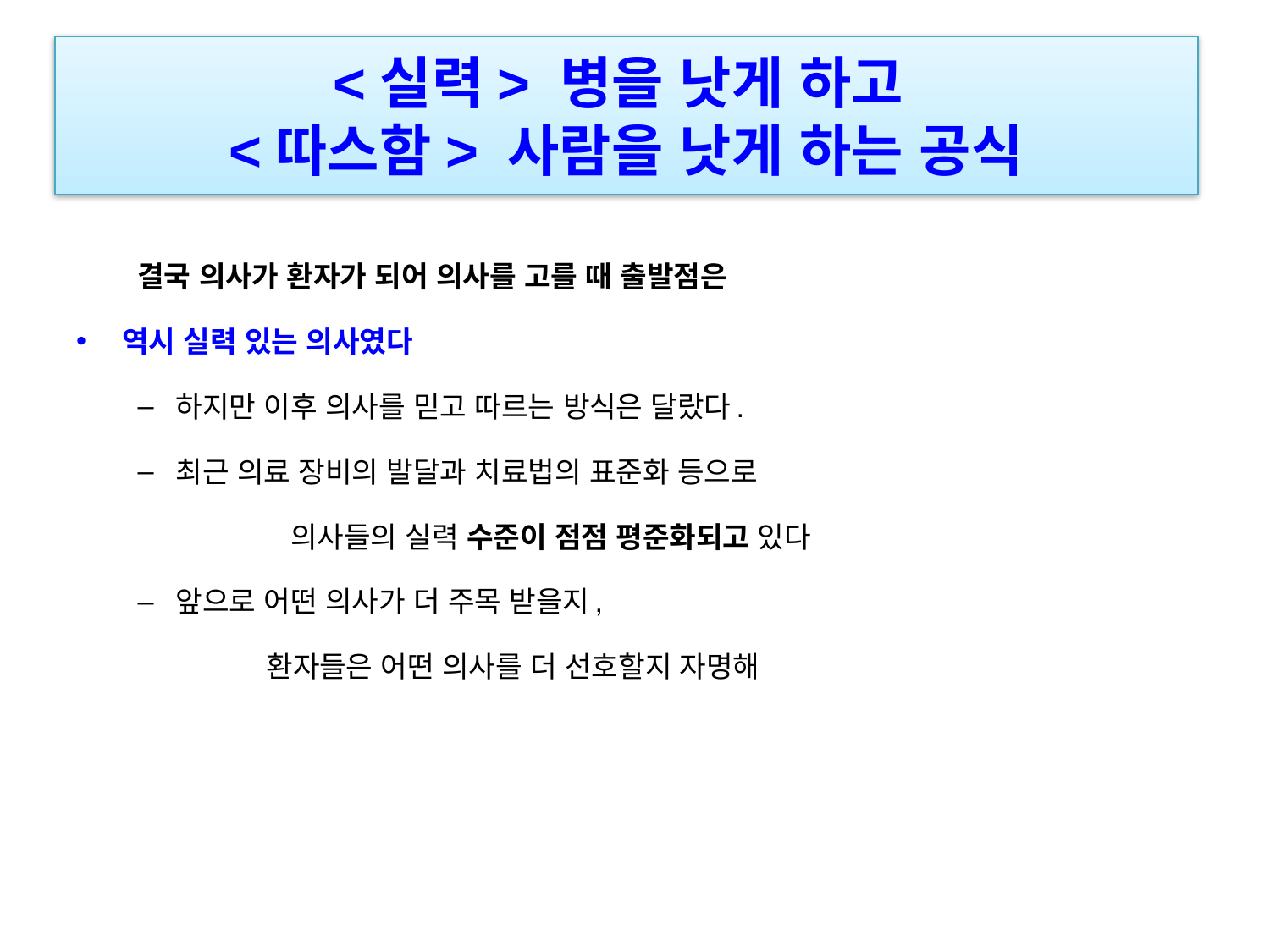

# <실력> 병을 낫게 하고 <따스함> 사람을 낫게 하는 공식
결국 의사가 환자가 되어 의사를 고를 때 출발점은
역시 실력 있는 의사였다
하지만 이후 의사를 믿고 따르는 방식은 달랐다.
최근 의료 장비의 발달과 치료법의 표준화 등으로
                          의사들의 실력 수준이 점점 평준화되고 있다
앞으로 어떤 의사가 더 주목 받을지,
                       환자들은 어떤 의사를 더 선호할지 자명해